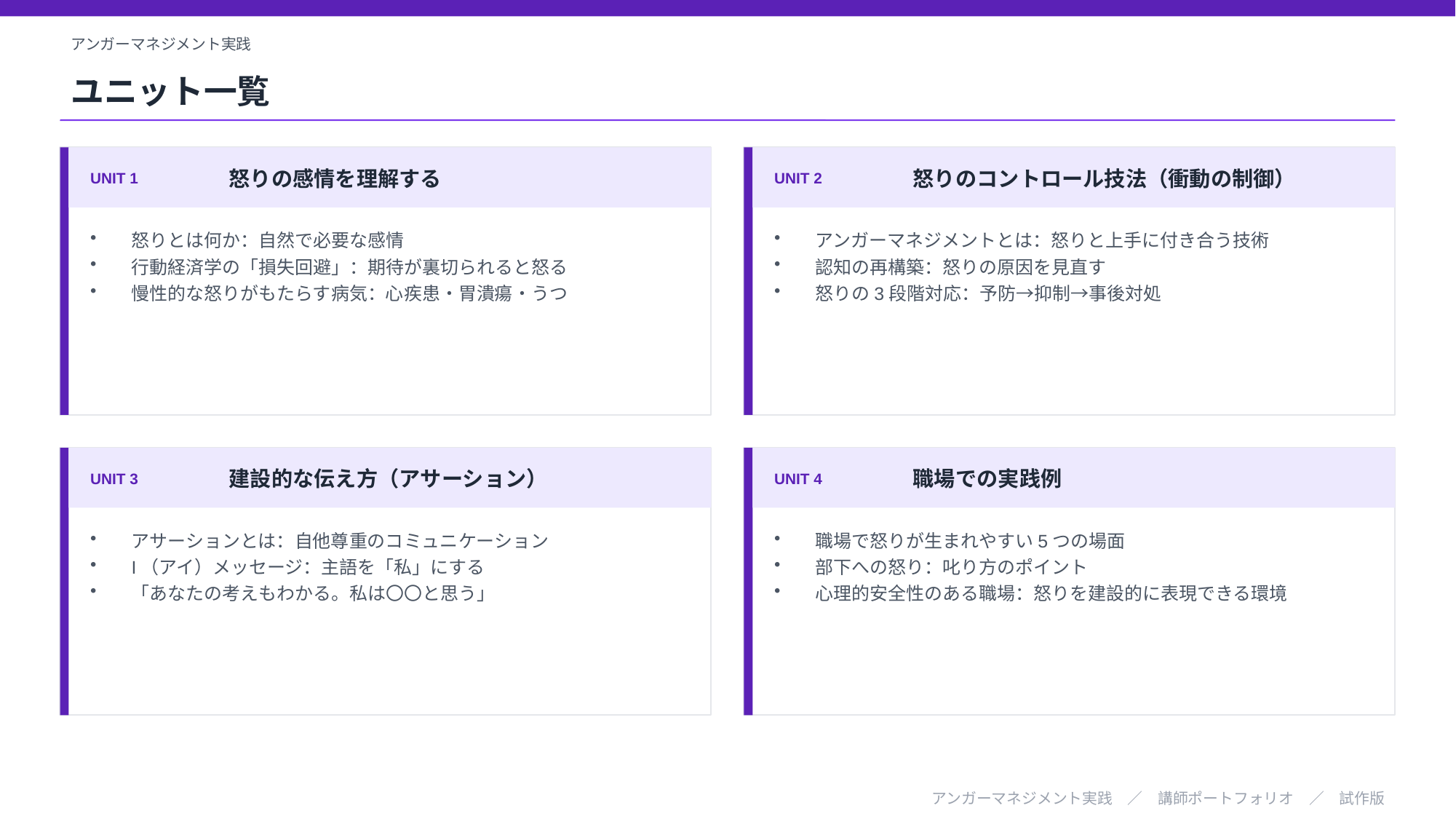

アンガーマネジメント実践
ユニット一覧

UNIT 1
怒りの感情を理解する
UNIT 2
怒りのコントロール技法（衝動の制御）
怒りとは何か：自然で必要な感情
行動経済学の「損失回避」：期待が裏切られると怒る
慢性的な怒りがもたらす病気：心疾患・胃潰瘍・うつ
アンガーマネジメントとは：怒りと上手に付き合う技術
認知の再構築：怒りの原因を見直す
怒りの3段階対応：予防→抑制→事後対処

UNIT 3
建設的な伝え方（アサーション）
UNIT 4
職場での実践例
アサーションとは：自他尊重のコミュニケーション
I（アイ）メッセージ：主語を「私」にする
「あなたの考えもわかる。私は〇〇と思う」
職場で怒りが生まれやすい5つの場面
部下への怒り：叱り方のポイント
心理的安全性のある職場：怒りを建設的に表現できる環境
アンガーマネジメント実践　／　講師ポートフォリオ　／　試作版